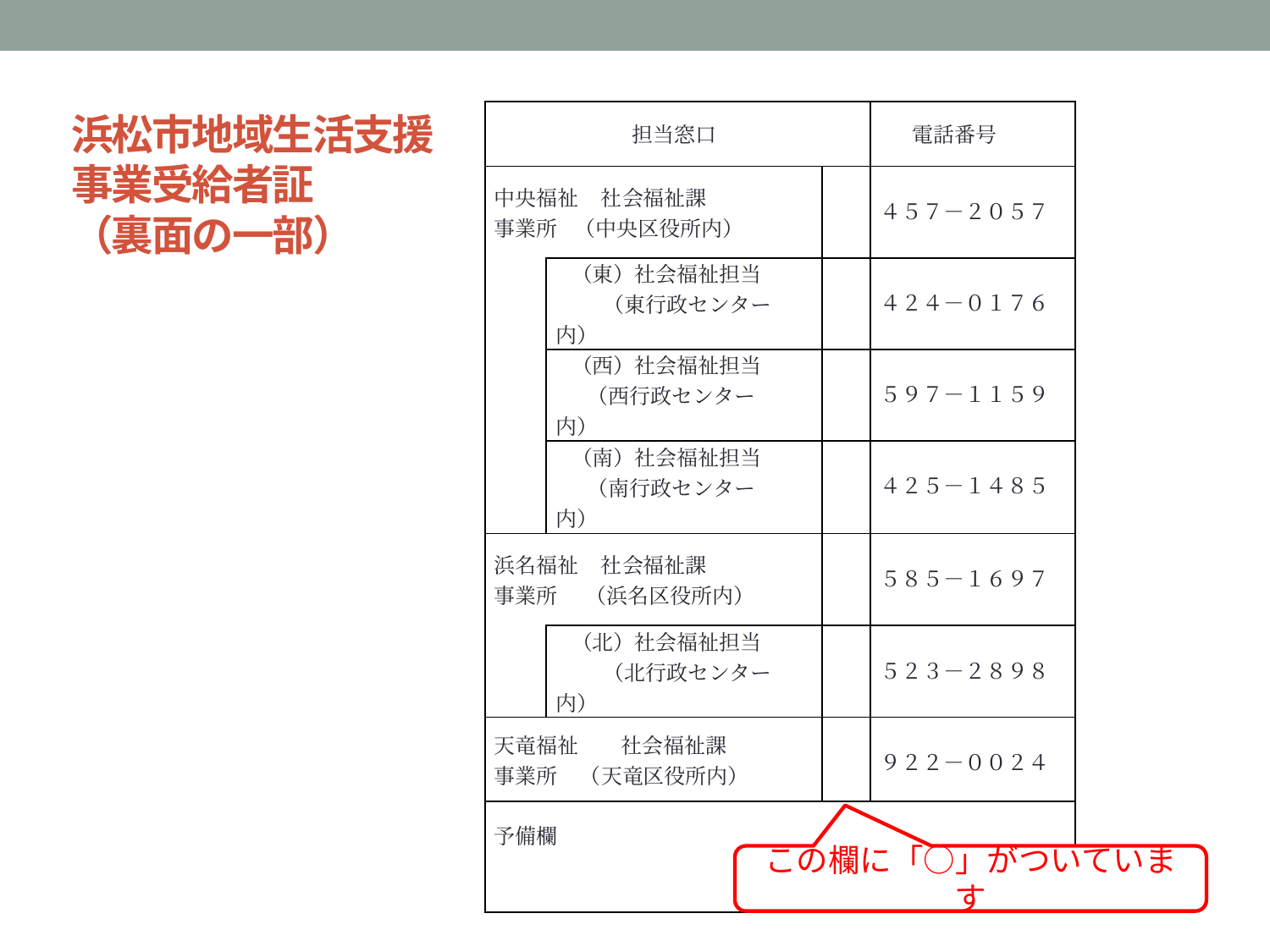

# 浜松市地域生活支援事業受給者証 （裏面の一部）
| 担当窓口 |  |  | 電話番号 |
| --- | --- | --- | --- |
| 中央福祉 社会福祉課　　 事業所 （中央区役所内） |  |  | ４５７－２０５７ |
|  | （東）社会福祉担当 　 （東行政センター内） |  | ４２４－０１７６ |
|  | （西）社会福祉担当　 （西行政センター内） |  | ５９７－１１５９ |
|  | （南）社会福祉担当 （南行政センター内） |  | ４２５－１４８５ |
| 浜名福祉 社会福祉課 事業所 （浜名区役所内） |  |  | ５８５－１６９７ |
|  | （北）社会福祉担当　 　 （北行政センター内） |  | ５２３－２８９８ |
| 天竜福祉　　社会福祉課 事業所 （天竜区役所内） |  |  | ９２２－００２４ |
| 予備欄 |  |  |  |

この欄に「○」がついています